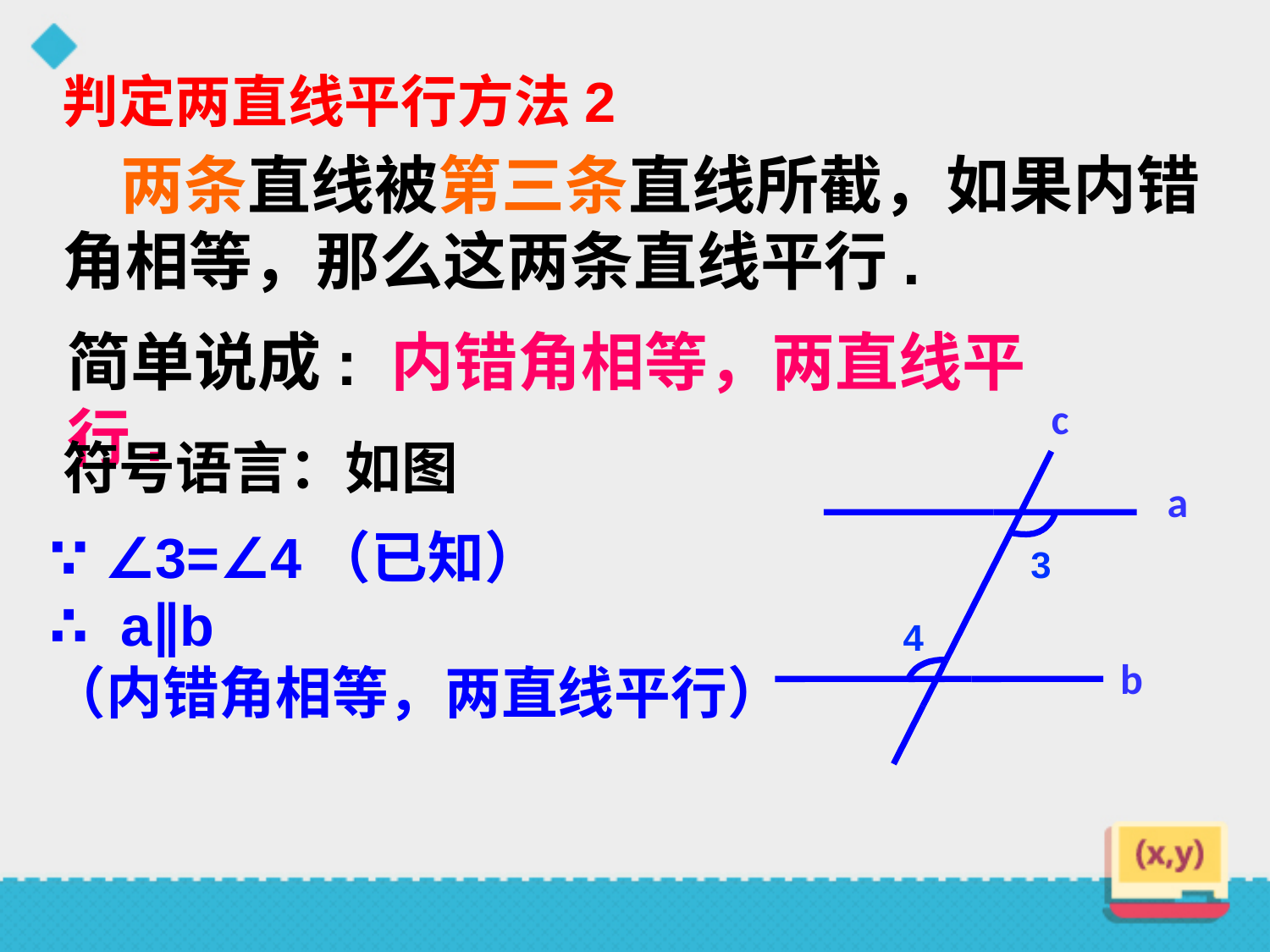

判定两直线平行方法2
   两条直线被第三条直线所截，如果内错角相等，那么这两条直线平行.
简单说成: 内错角相等，两直线平行.
c

a

3
4
b

符号语言：如图
∵ ∠3=∠4（已知）
∴  a∥b
（内错角相等，两直线平行）